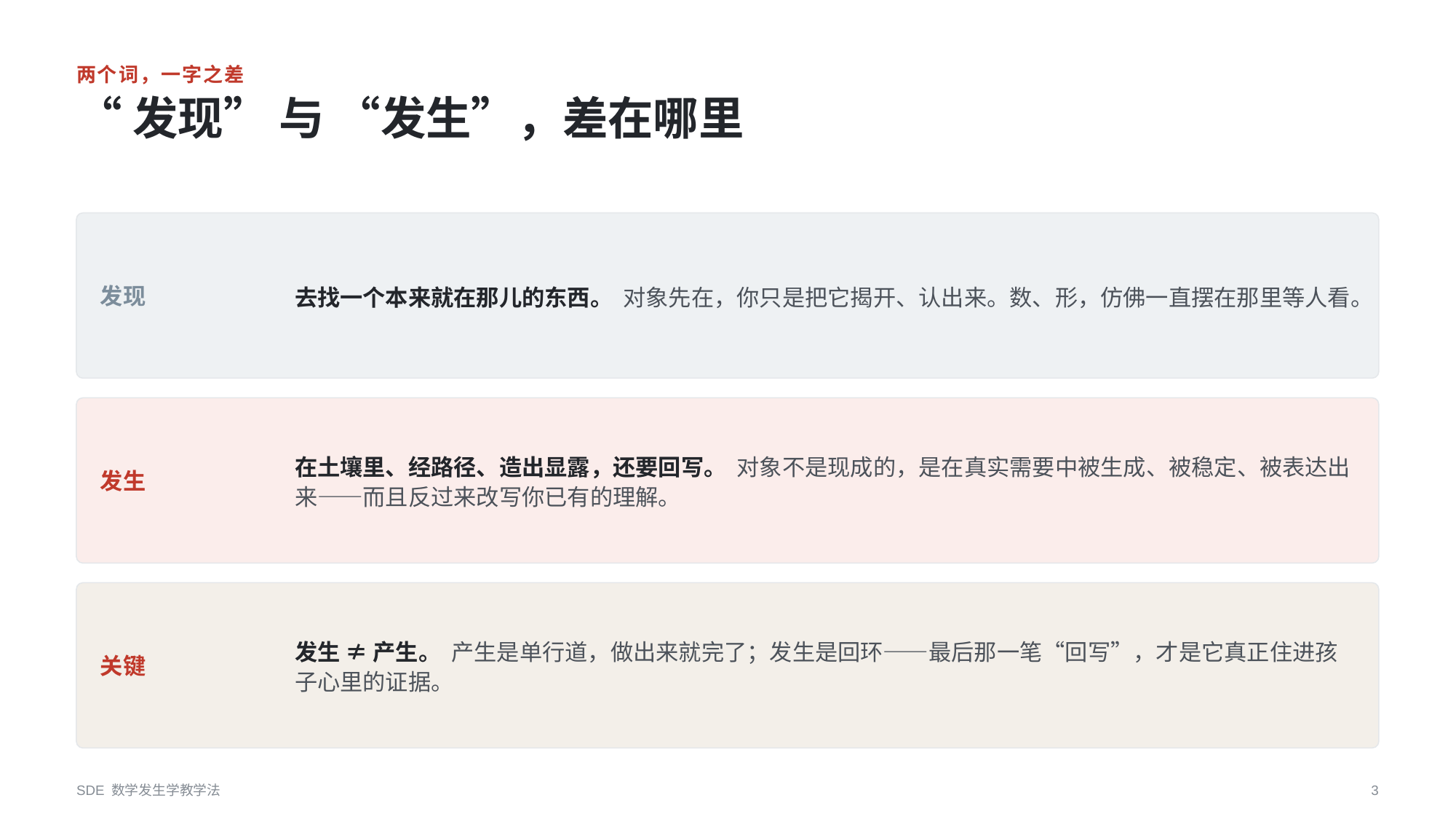

两个词，一字之差
“发现” 与 “发生”，差在哪里

去找一个本来就在那儿的东西。  对象先在，你只是把它揭开、认出来。数、形，仿佛一直摆在那里等人看。
发现

在土壤里、经路径、造出显露，还要回写。  对象不是现成的，是在真实需要中被生成、被稳定、被表达出来——而且反过来改写你已有的理解。
发生

发生 ≠ 产生。  产生是单行道，做出来就完了；发生是回环——最后那一笔“回写”，才是它真正住进孩子心里的证据。
关键
SDE 数学发生学教学法
3